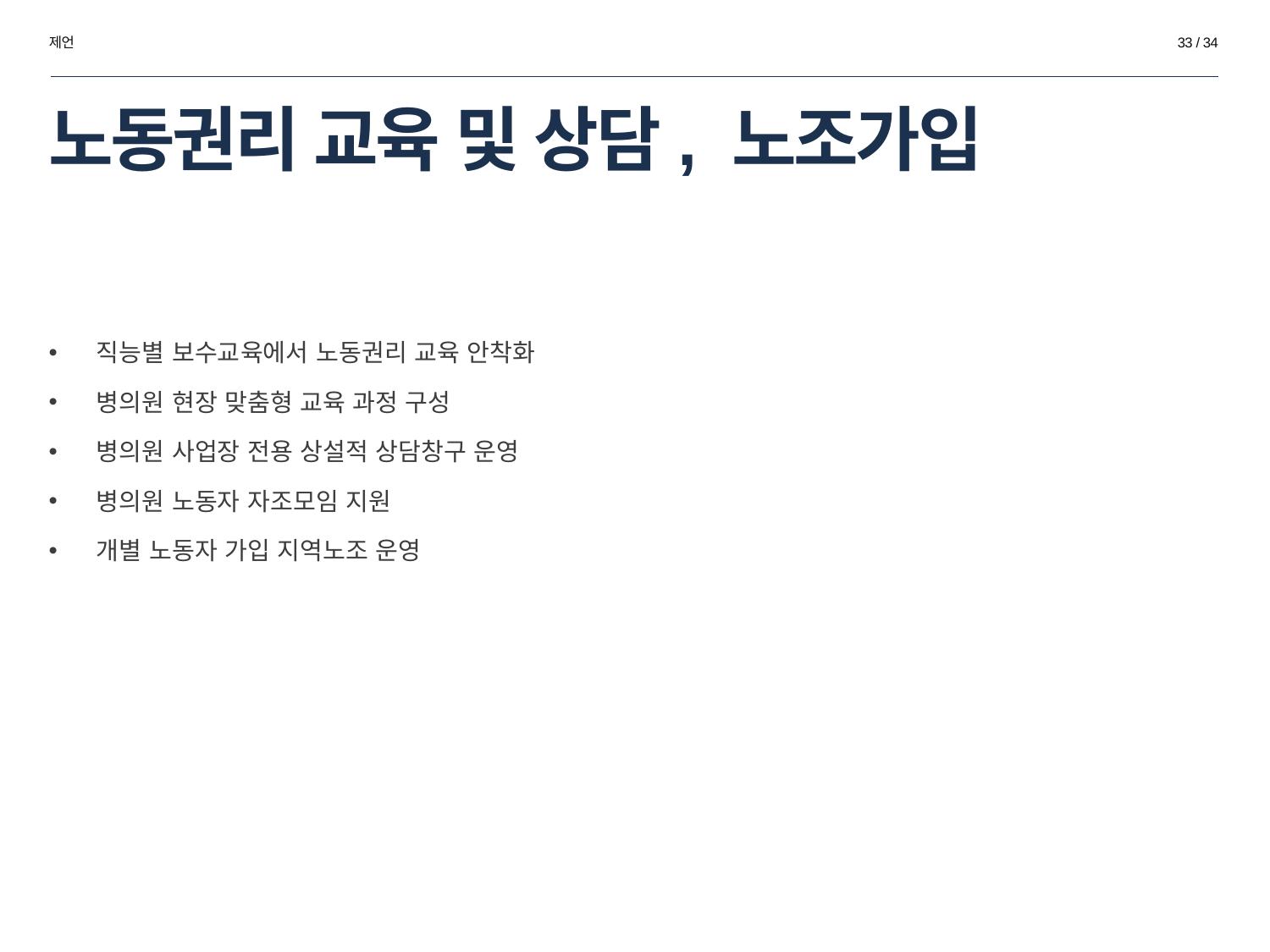

제언
33 / 34
# 노동권리 교육 및 상담, 노조가입
직능별 보수교육에서 노동권리 교육 안착화
병의원 현장 맞춤형 교육 과정 구성
병의원 사업장 전용 상설적 상담창구 운영
병의원 노동자 자조모임 지원
개별 노동자 가입 지역노조 운영